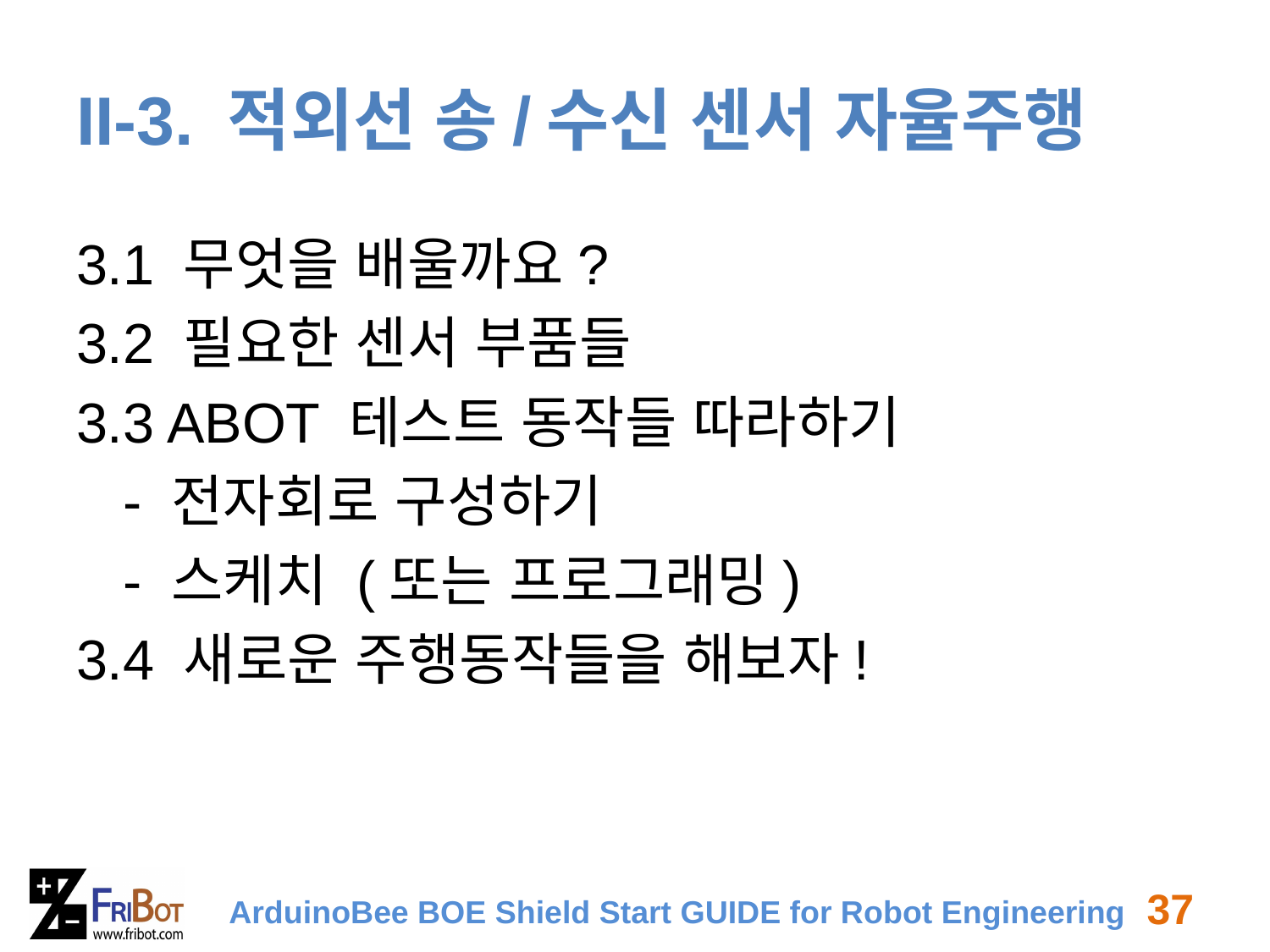

# II-3. 적외선 송/수신 센서 자율주행
3.1 무엇을 배울까요?
3.2 필요한 센서 부품들
3.3 ABOT 테스트 동작들 따라하기
   - 전자회로 구성하기
   - 스케치 (또는 프로그래밍)
3.4 새로운 주행동작들을 해보자!
37